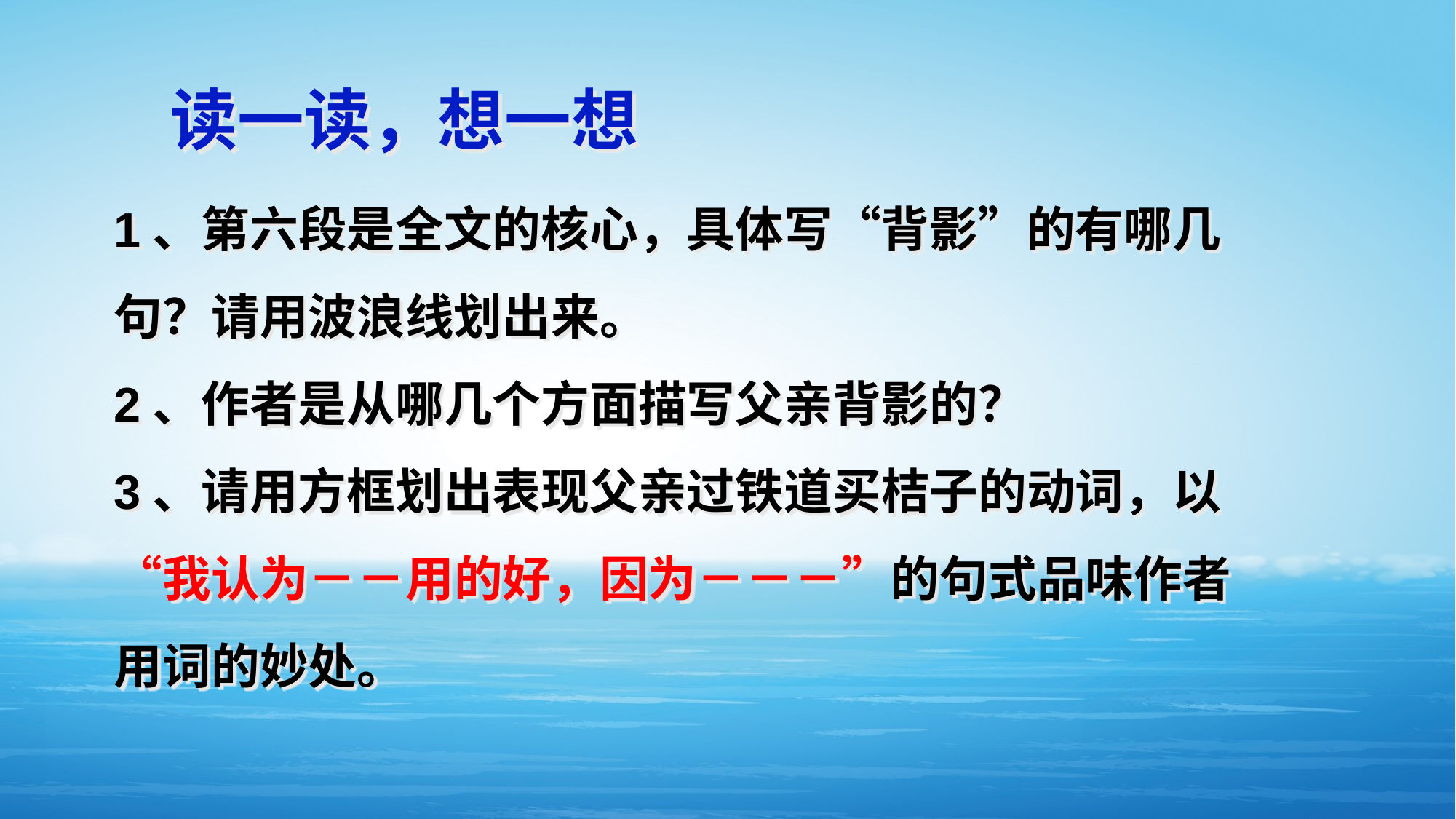

读一读，想一想
1、第六段是全文的核心，具体写“背影”的有哪几句？请用波浪线划出来。
2、作者是从哪几个方面描写父亲背影的？
3、请用方框划出表现父亲过铁道买桔子的动词，以“我认为－－用的好，因为－－－”的句式品味作者用词的妙处。